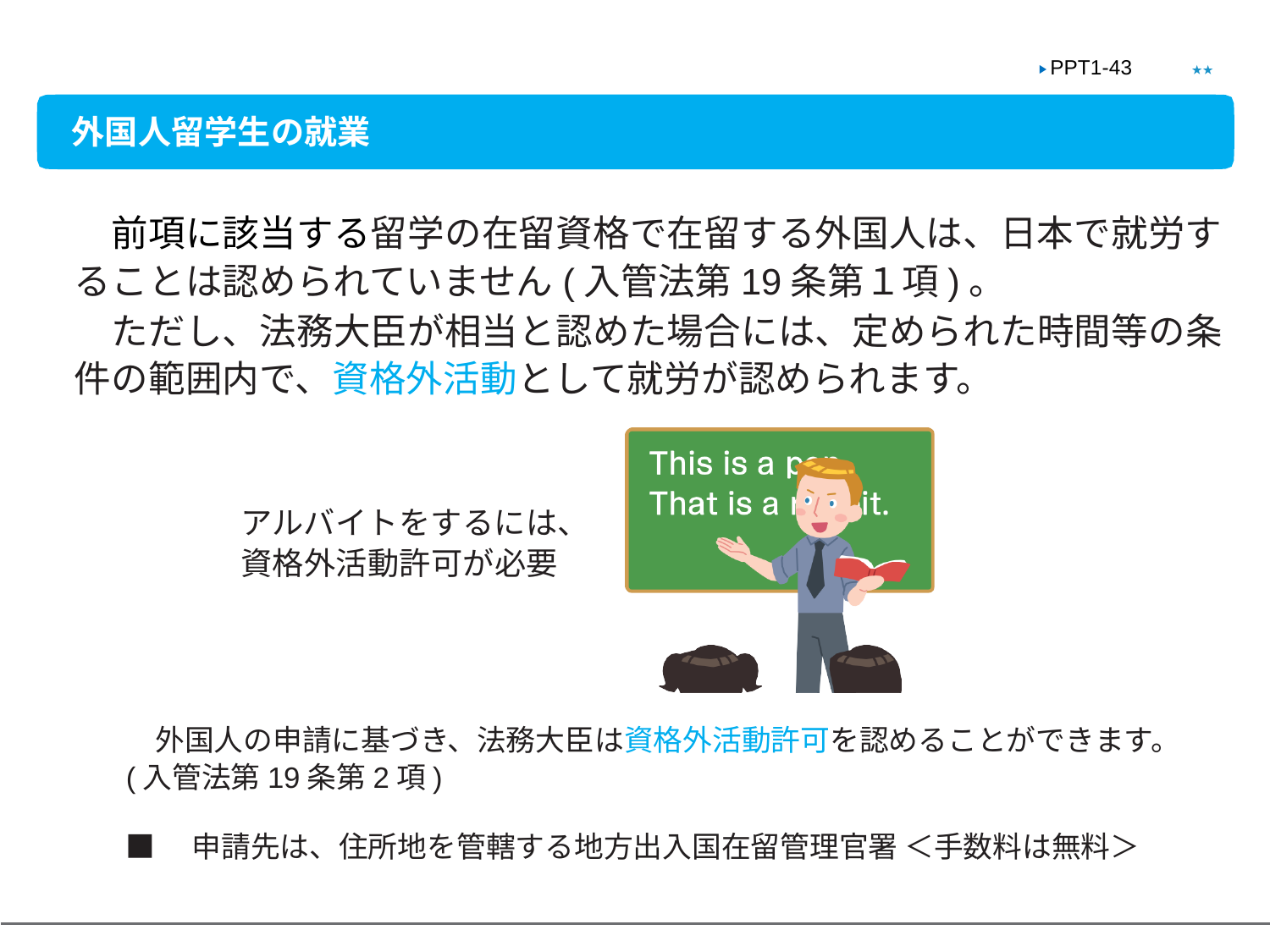

★★
▶ PPT1-43

外国人留学生の就業
　前項に該当する留学の在留資格で在留する外国人は、日本で就労することは認められていません(入管法第19条第１項)。
　ただし、法務大臣が相当と認めた場合には、定められた時間等の条件の範囲内で、資格外活動として就労が認められます。

アルバイトをするには、
資格外活動許可が必要
　外国人の申請に基づき、法務大臣は資格外活動許可を認めることができます。(入管法第19条第2項)
■　申請先は、住所地を管轄する地方出入国在留管理官署 ＜手数料は無料＞